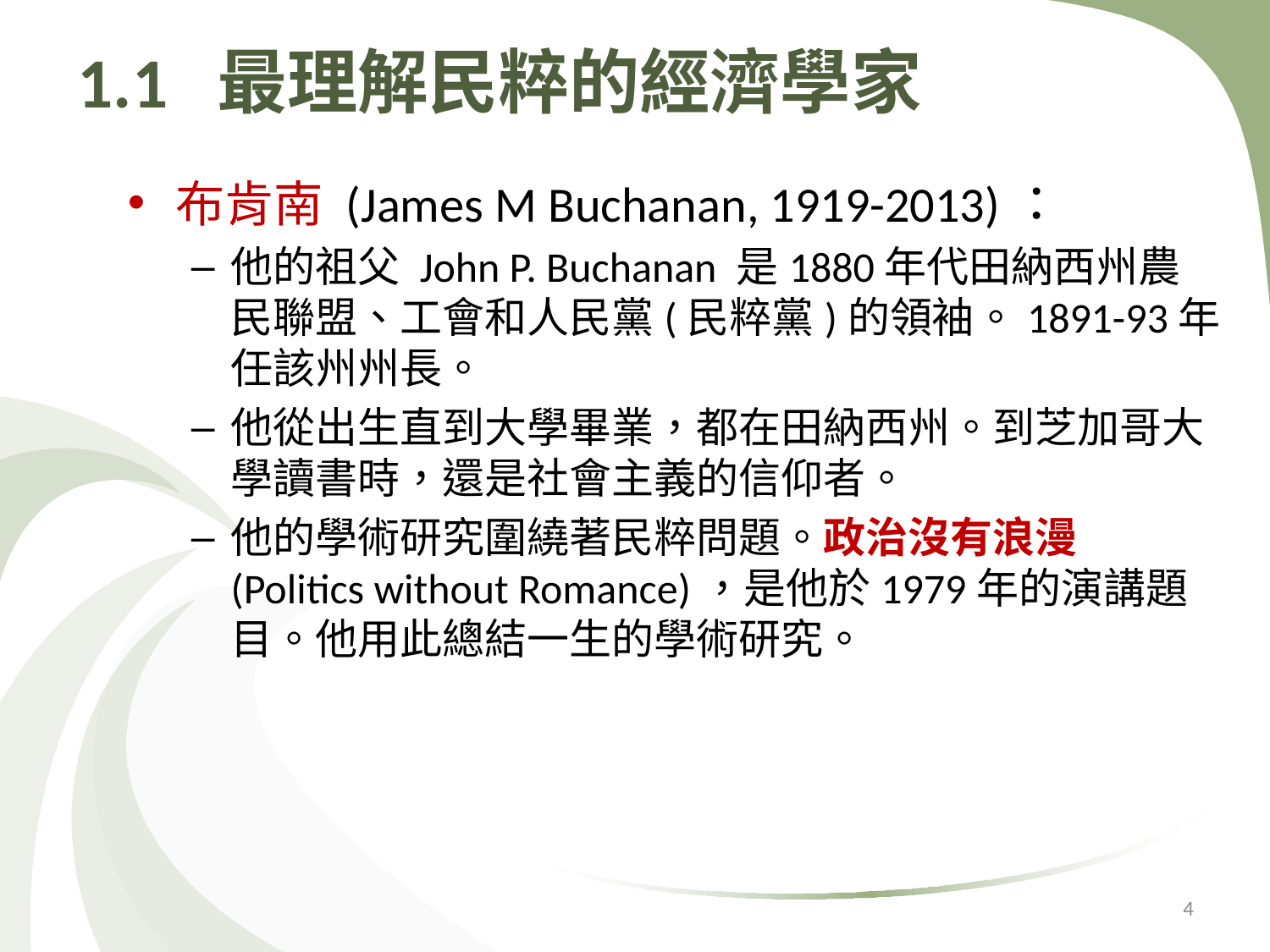

# 1.1  最理解民粹的經濟學家
布肯南 (James M Buchanan, 1919-2013)：
他的祖父 John P. Buchanan 是1880年代田納西州農民聯盟、工會和人民黨(民粹黨)的領袖。1891-93年任該州州長。
他從出生直到大學畢業，都在田納西州。到芝加哥大學讀書時，還是社會主義的信仰者。
他的學術研究圍繞著民粹問題。政治沒有浪漫 (Politics without Romance)，是他於1979年的演講題目。他用此總結一生的學術研究。
4